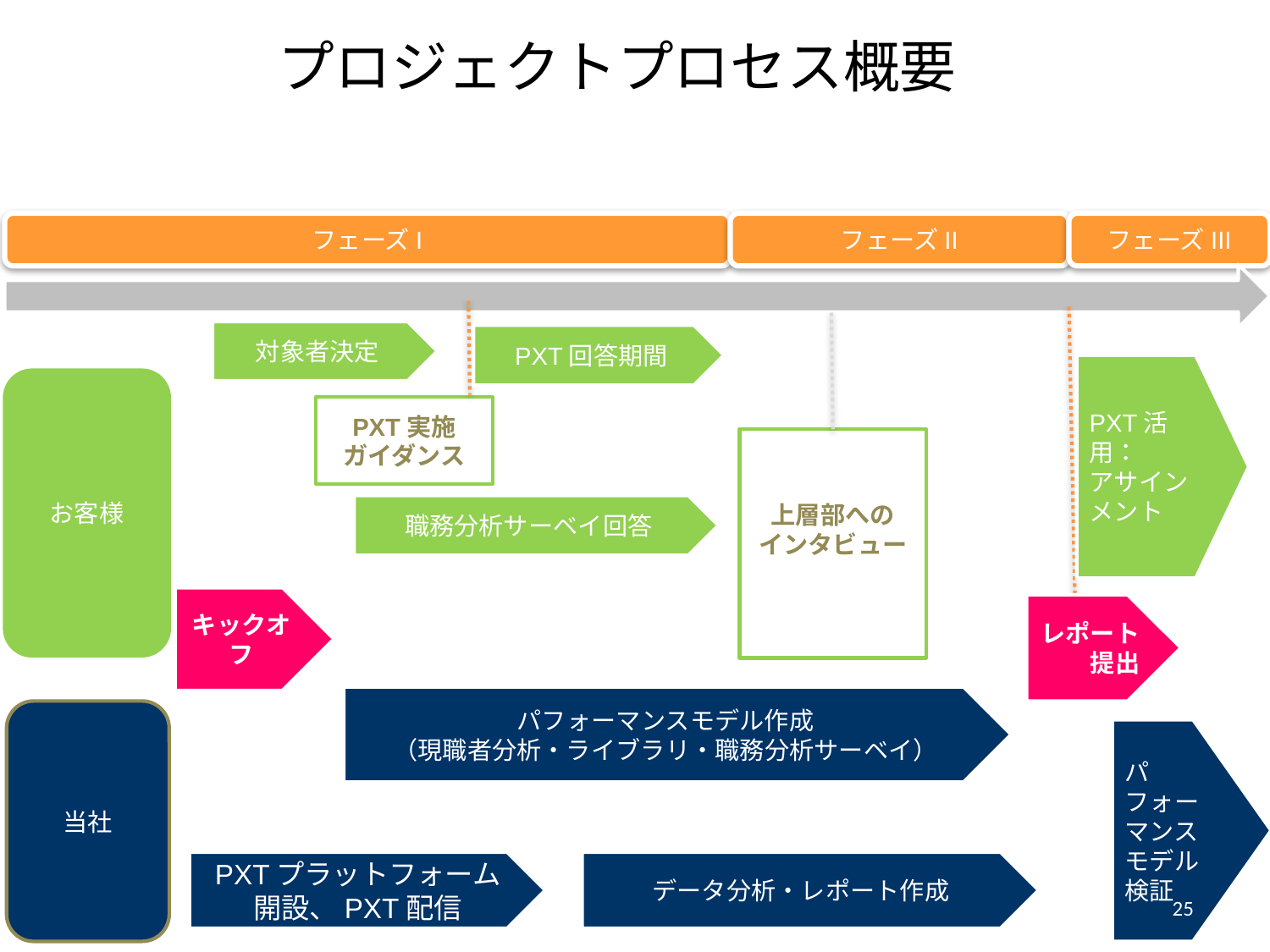

# プロジェクトプロセス概要
フェーズI
フェーズII
フェーズIII

対象者決定
PXT回答期間
PXT活用：
アサインメント
お客様
PXT実施
ガイダンス
上層部への
インタビュー

職務分析サーベイ回答
キックオフ
レポート　　提出
パフォーマンスモデル作成
（現職者分析・ライブラリ・職務分析サーベイ）
当社
パフォーマンスモデル
検証
PXTプラットフォーム
開設、PXT配信
データ分析・レポート作成
25